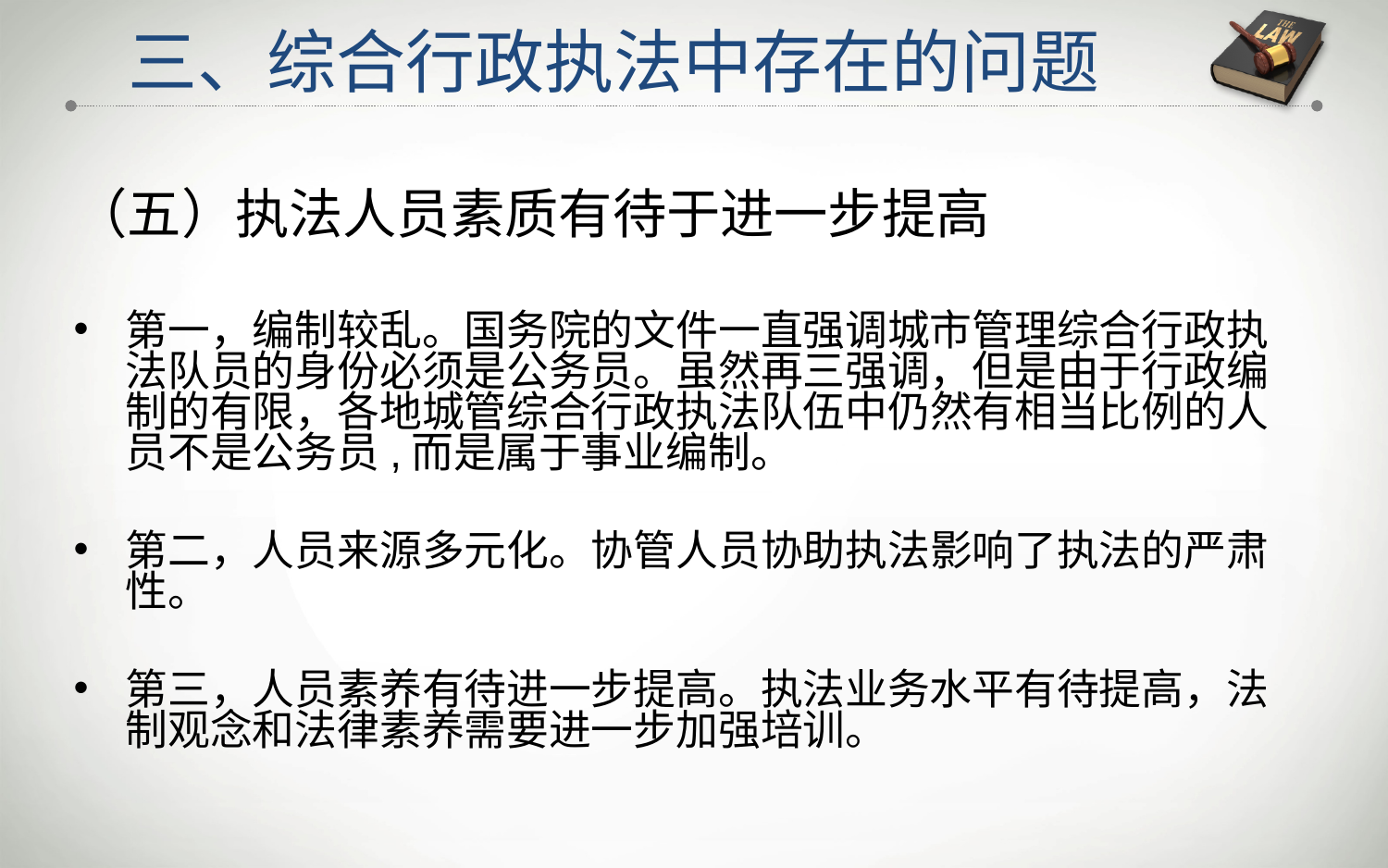

三、综合行政执法中存在的问题
（五）执法人员素质有待于进一步提高

第一，编制较乱。国务院的文件一直强调城市管理综合行政执法队员的身份必须是公务员。虽然再三强调，但是由于行政编制的有限，各地城管综合行政执法队伍中仍然有相当比例的人员不是公务员,而是属于事业编制。

第二，人员来源多元化。协管人员协助执法影响了执法的严肃性。

第三，人员素养有待进一步提高。执法业务水平有待提高，法制观念和法律素养需要进一步加强培训。